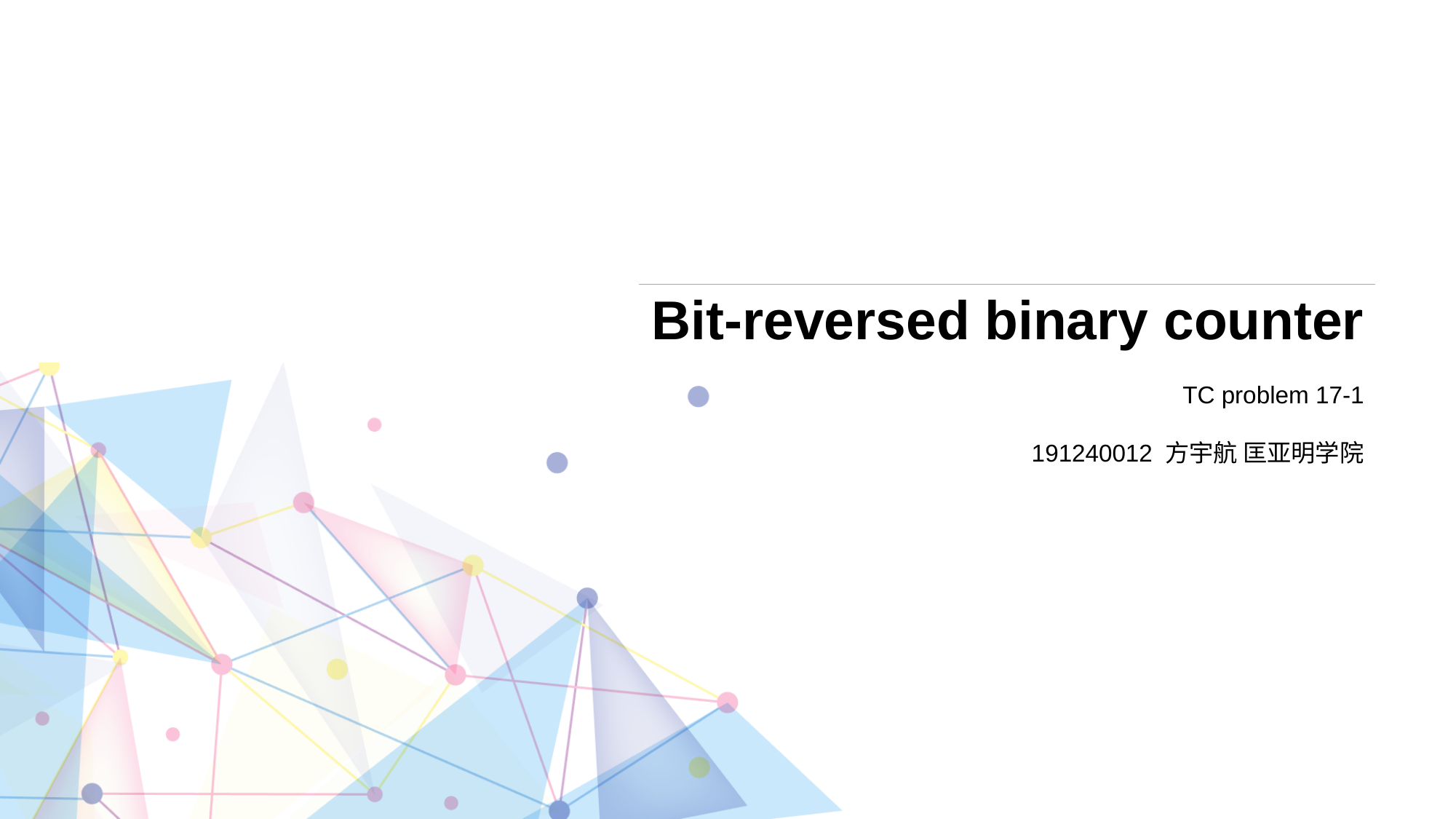

# Bit-reversed binary counter
TC problem 17-1
191240012 方宇航 匡亚明学院